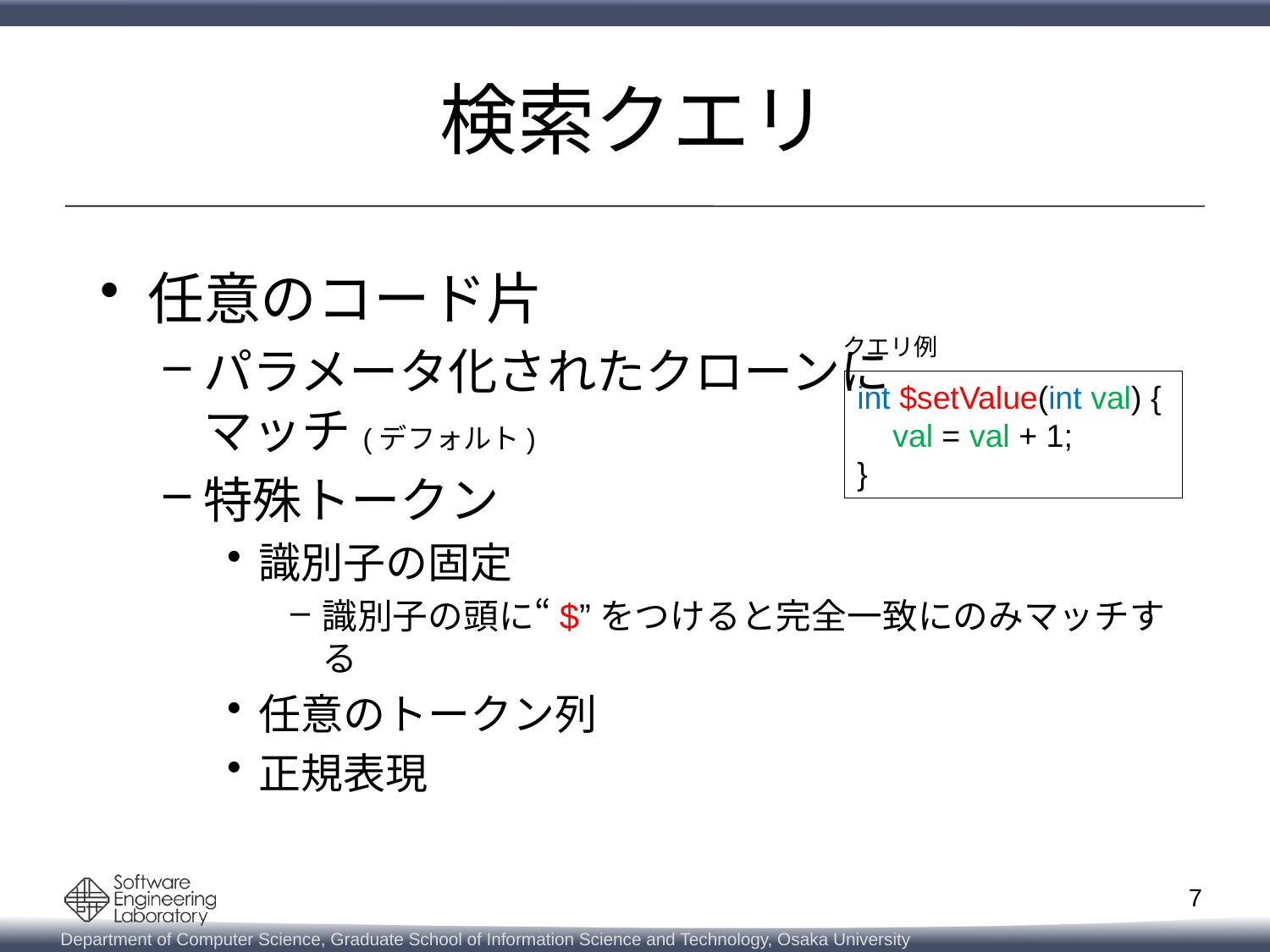

# 検索クエリ
任意のコード片
パラメータ化されたクローンに
マッチ(デフォルト)
特殊トークン
識別子の固定
識別子の頭に“$”をつけると完全一致にのみマッチする
任意のトークン列
正規表現
クエリ例
int $setValue(int val) {
    val = val + 1;
}
7